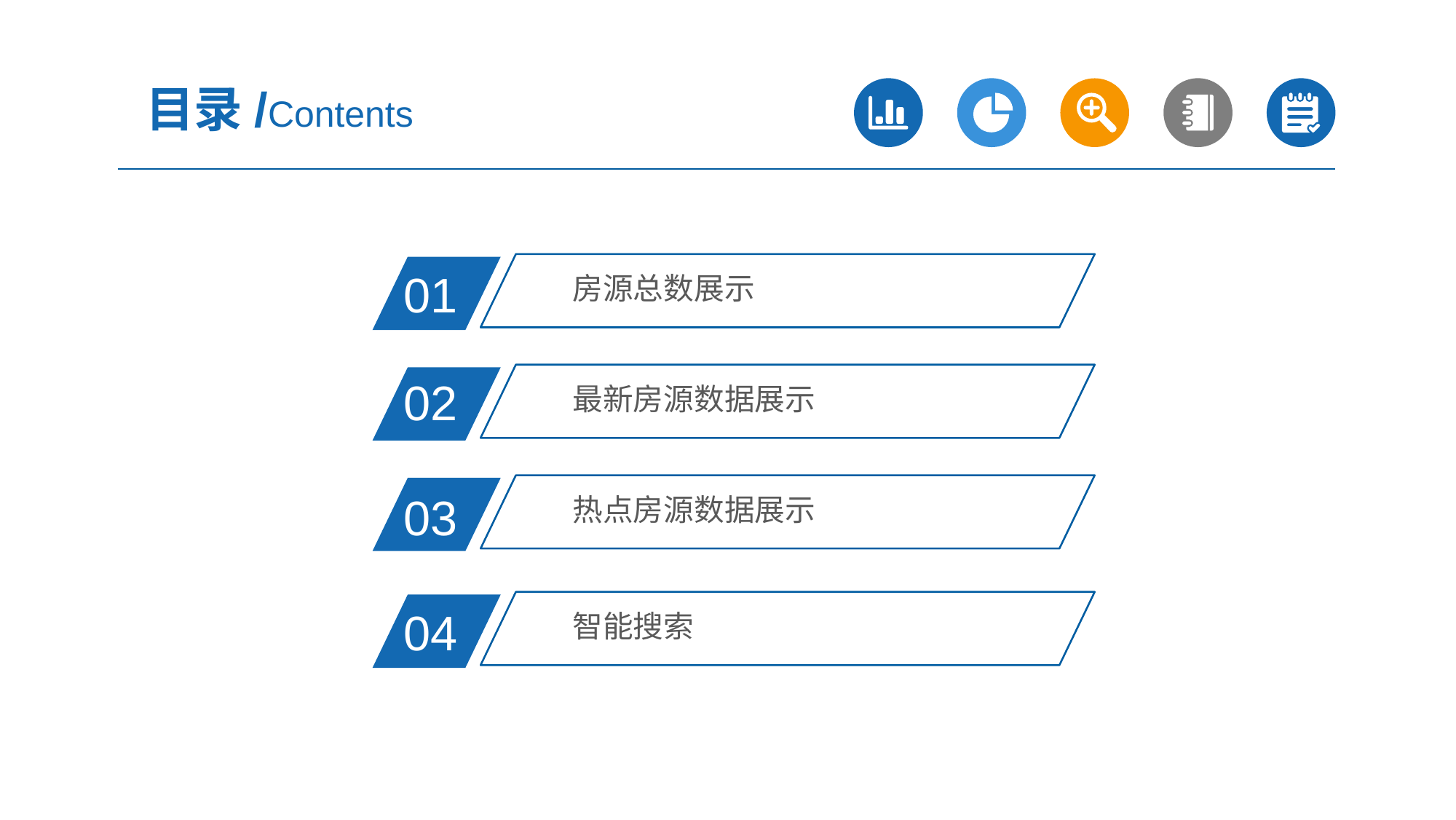

目录/Contents

房源总数展示

01

最新房源数据展示
02

热点房源数据展示

03

智能搜索

04